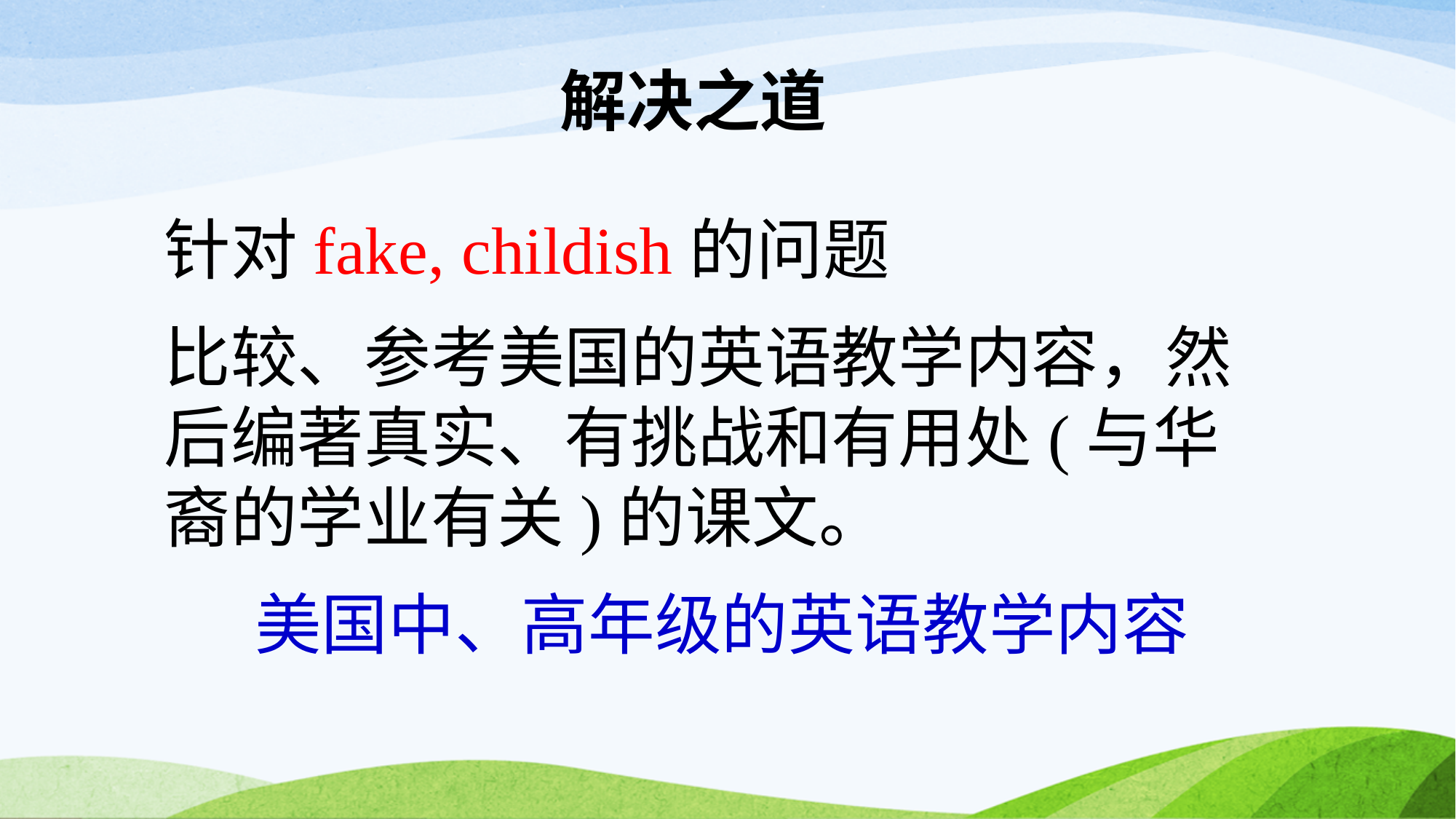

解决之道

针对fake, childish的问题
比较、参考美国的英语教学内容，然后编著真实、有挑战和有用处(与华裔的学业有关)的课文。
     美国中、高年级的英语教学内容